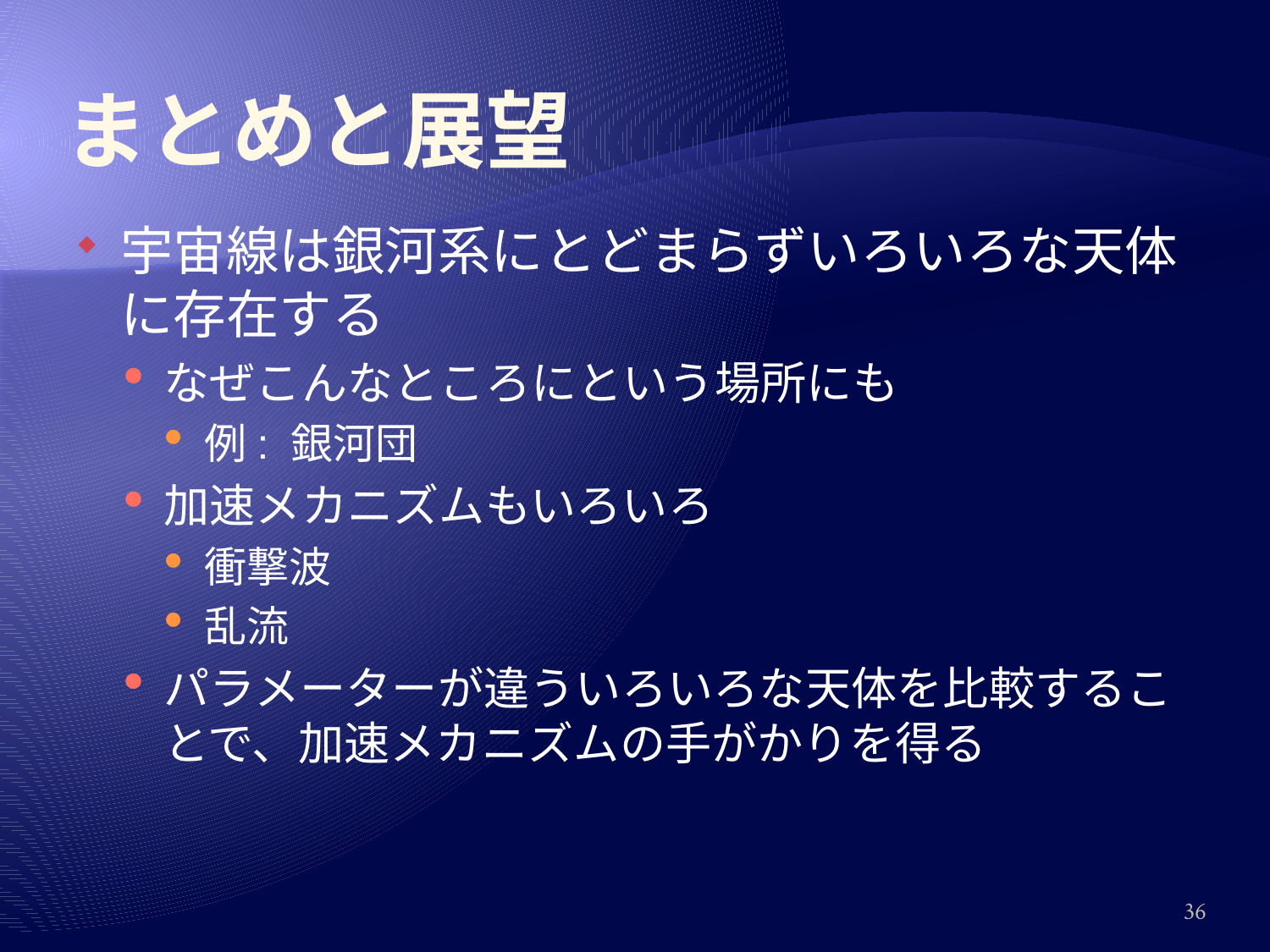

# まとめと展望
宇宙線は銀河系にとどまらずいろいろな天体に存在する
なぜこんなところにという場所にも
例: 銀河団
加速メカニズムもいろいろ
衝撃波
乱流
パラメーターが違ういろいろな天体を比較することで、加速メカニズムの手がかりを得る
36